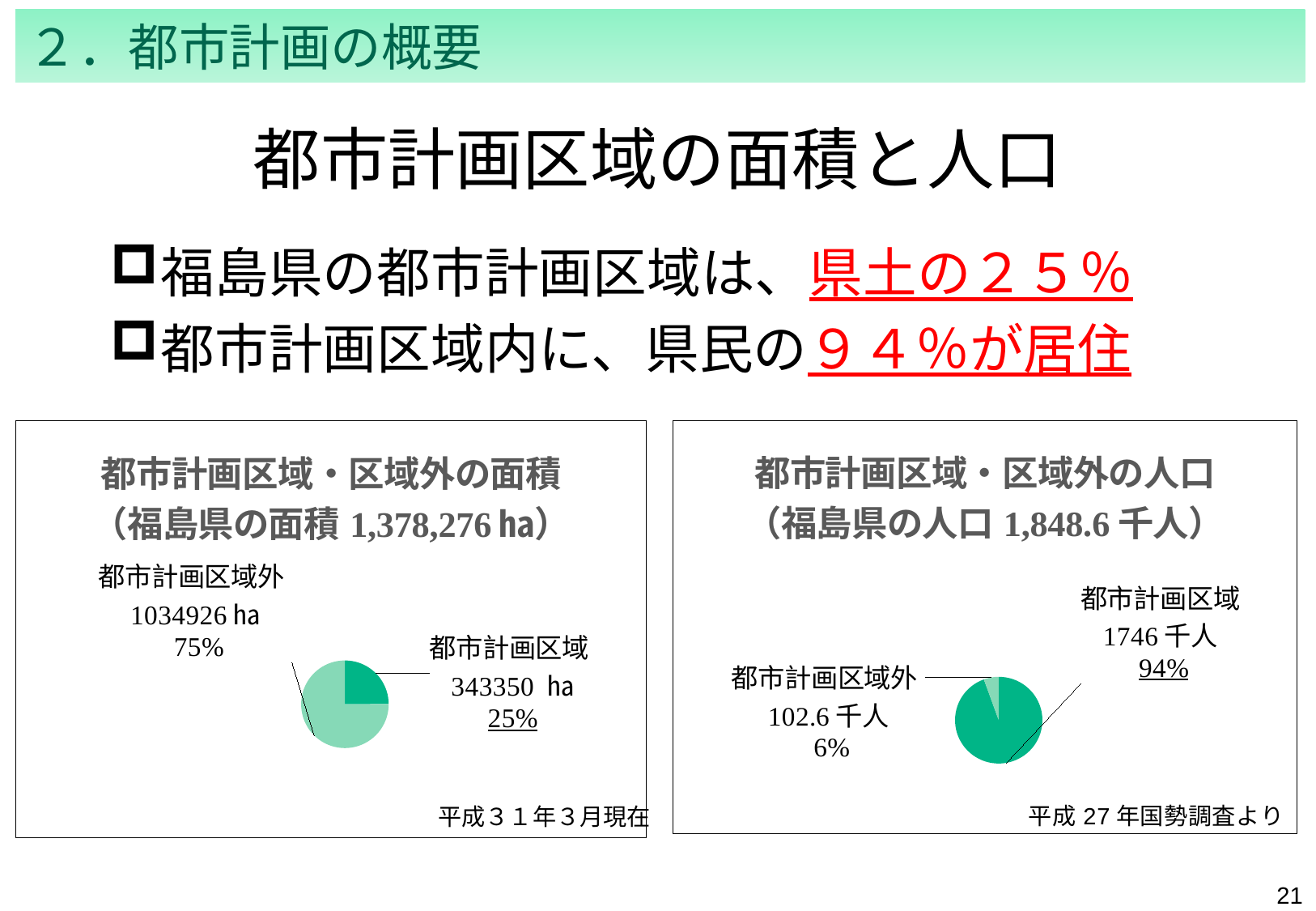

２．都市計画の概要
# 都市計画区域の面積と人口
福島県の都市計画区域は、県土の２５％
都市計画区域内に、県民の９４％が居住

### Chart: 都市計画区域・区域外の面積
（福島県の面積1,378,276㏊）

| Category | 面積 |
|---|---|
| 都市計画区域 | 343350.0 |
| 都市計画区域外 | 1034926.0 |

### Chart: 都市計画区域・区域外の人口
（福島県の人口1,848.6千人）

| Category | 人口 |
|---|---|
| 都市計画区域 | 1746.0 |
| 都市計画区域外 | 102.6 |
平成３１年３月現在
21